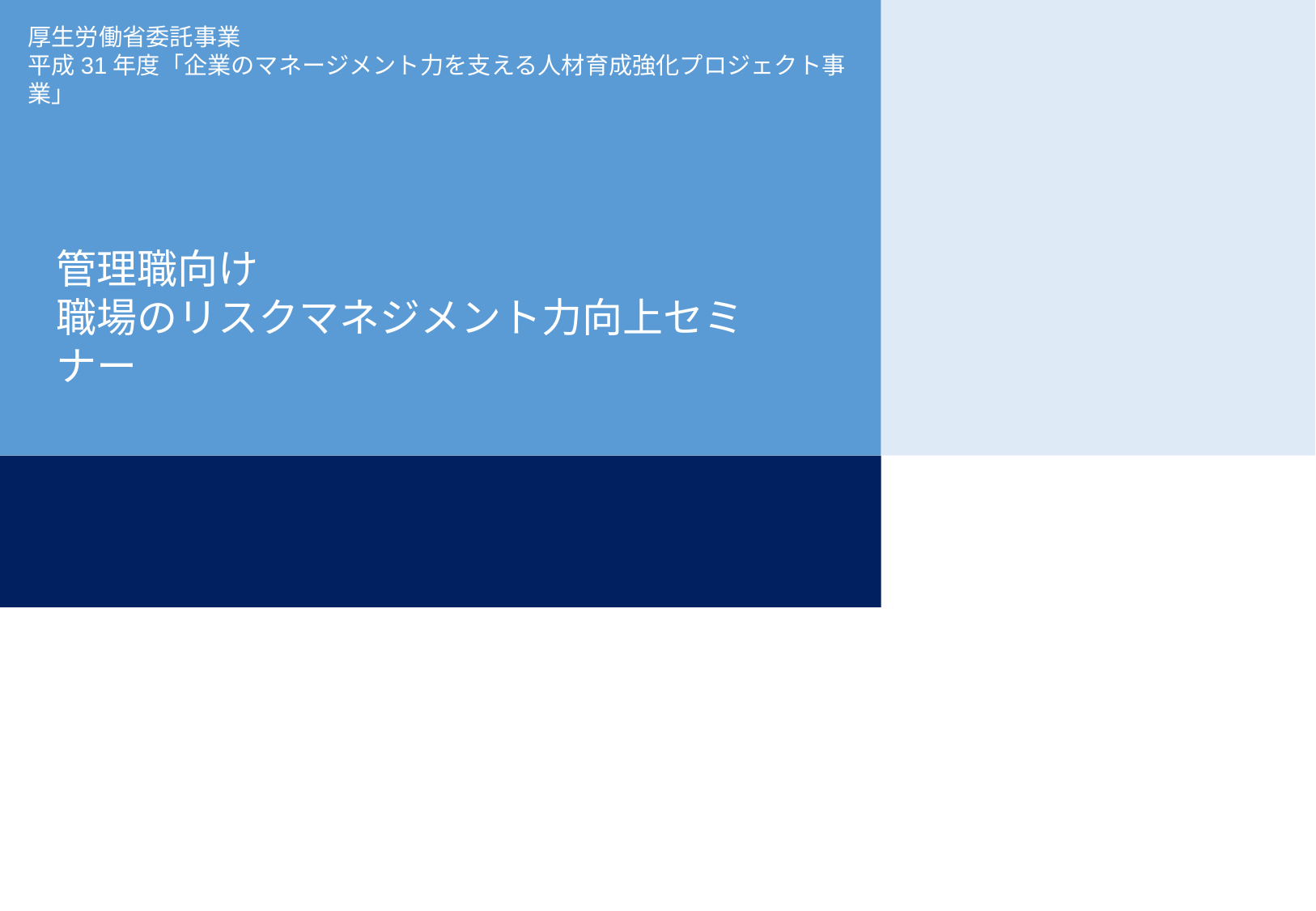

厚生労働省委託事業
平成31年度「企業のマネージメント力を支える人材育成強化プロジェクト事業」

# 管理職向け 職場のリスクマネジメント力向上セミナー